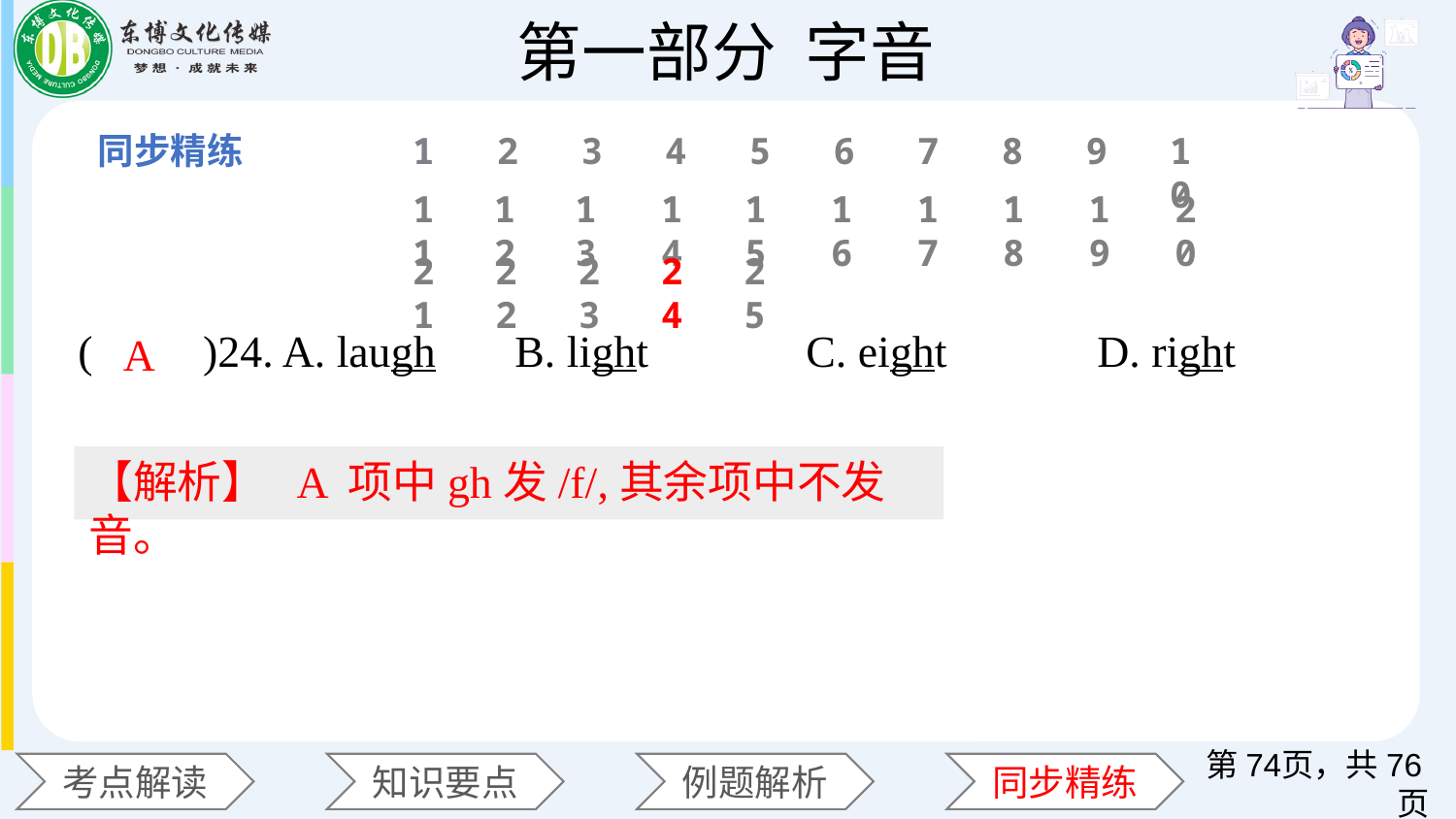

1
2
3
4
5
6
7
8
9
10
11
12
13
14
15
16
17
18
19
20

(　　)24. A. laugh    	B. light    	C. eight    	D. right
21
22
23
24
25
A
【解析】  A 项中gh发/f/,其余项中不发音。
第74页，共76页